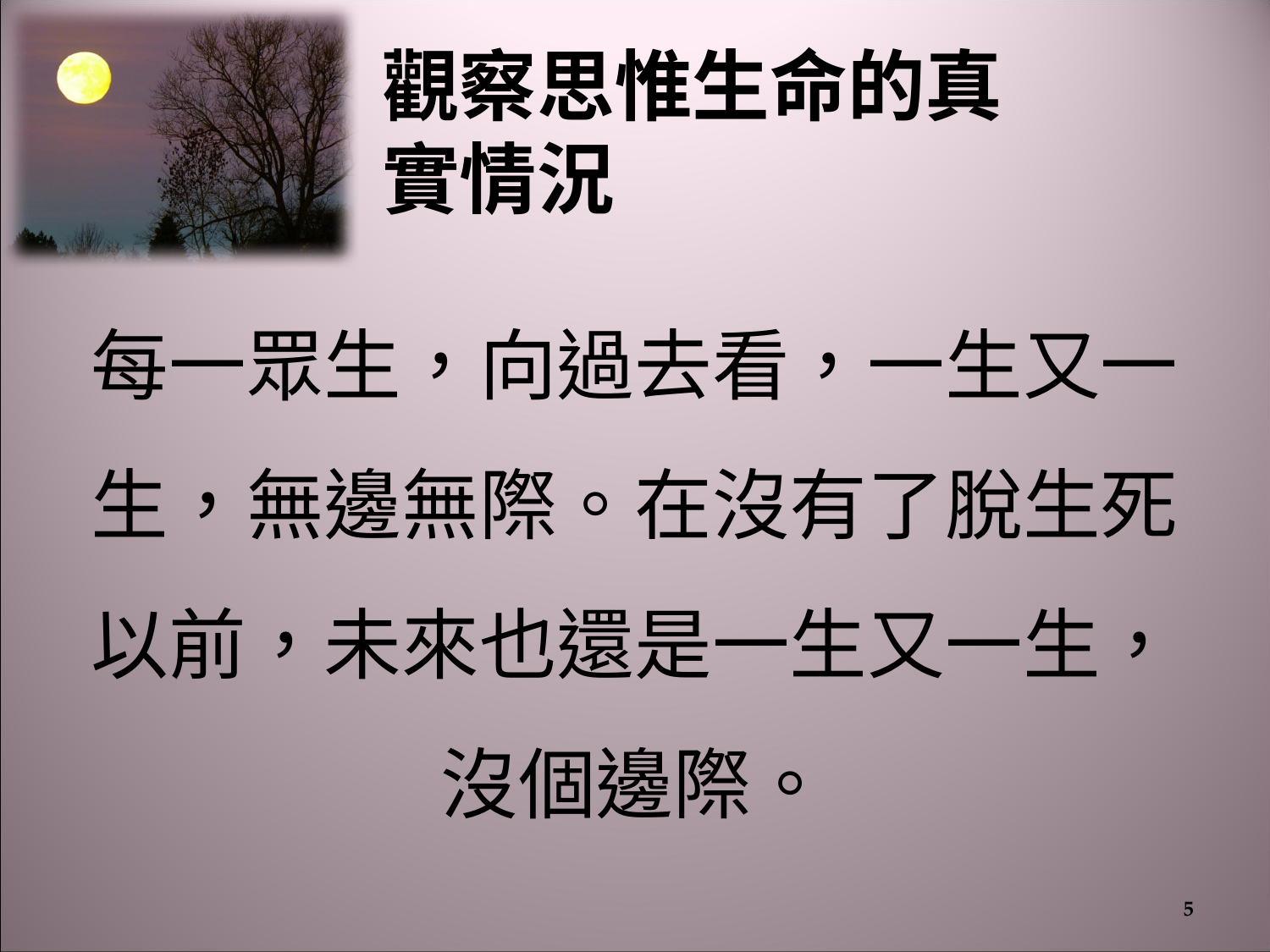

# 觀察思惟生命的真實情況
每一眾生，向過去看，一生又一生，無邊無際。在沒有了脫生死以前，未來也還是一生又一生，沒個邊際。
5